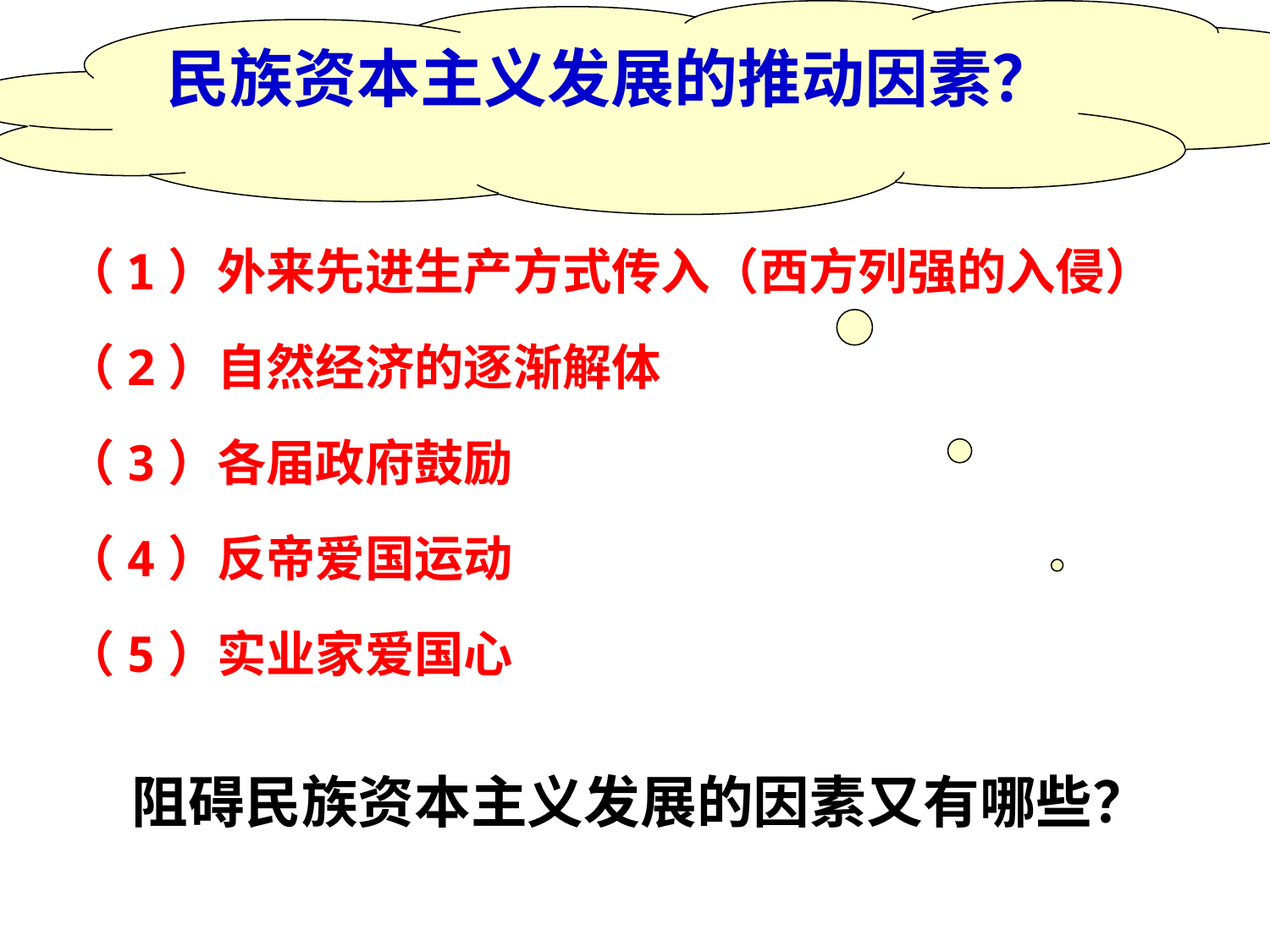

民族资本主义发展的推动因素？
（1）外来先进生产方式传入（西方列强的入侵）
（2）自然经济的逐渐解体
（3）各届政府鼓励
（4）反帝爱国运动
（5）实业家爱国心
阻碍民族资本主义发展的因素又有哪些？